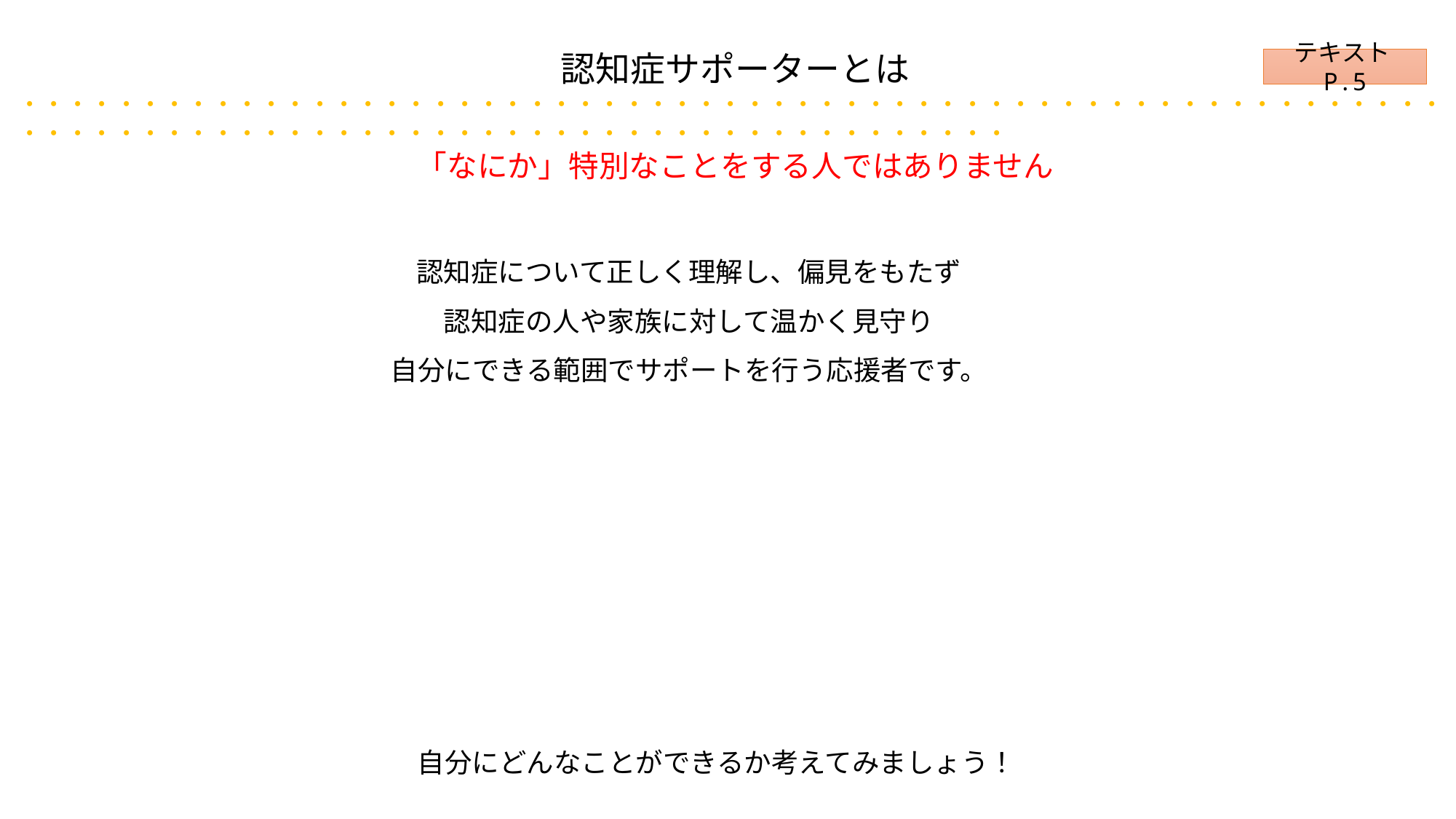

認知症サポーターとは
・・・・・・・・・・・・・・・・・・・・・・・・・・・・・・・・・・・・・・・・・・・・・・・・・・・・・・・・・・・・・・・・・・・・・・・・・・・・・・・・・・・・・・・・・・・・・・・・・・・・
「なにか」特別なことをする人ではありません
テキストP.5
認知症について正しく理解し、偏見をもたず
認知症の人や家族に対して温かく見守り
自分にできる範囲でサポートを行う応援者です。
自分にどんなことができるか考えてみましょう！